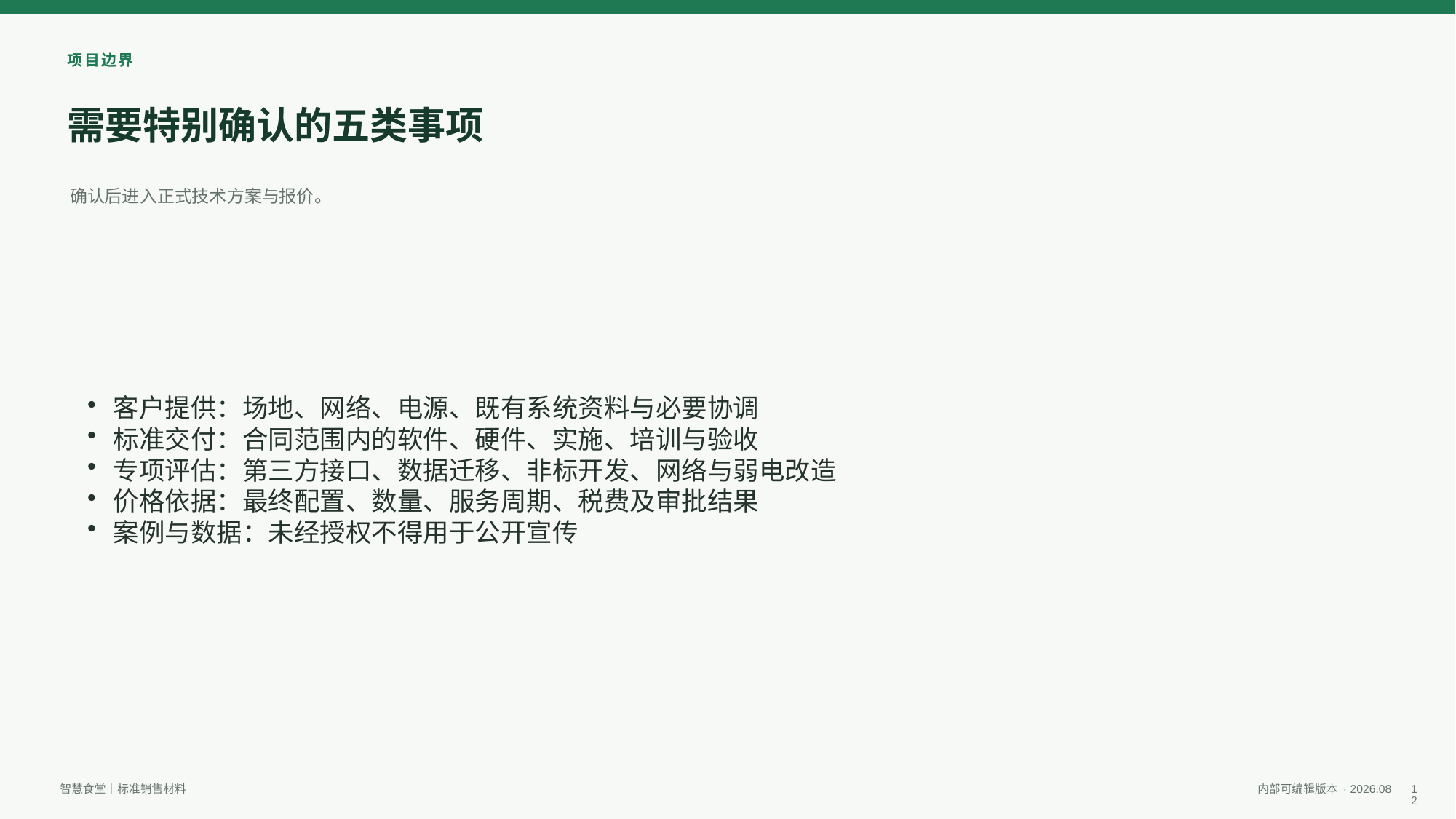

项目边界
需要特别确认的五类事项
确认后进入正式技术方案与报价。
客户提供：场地、网络、电源、既有系统资料与必要协调
标准交付：合同范围内的软件、硬件、实施、培训与验收
专项评估：第三方接口、数据迁移、非标开发、网络与弱电改造
价格依据：最终配置、数量、服务周期、税费及审批结果
案例与数据：未经授权不得用于公开宣传
12